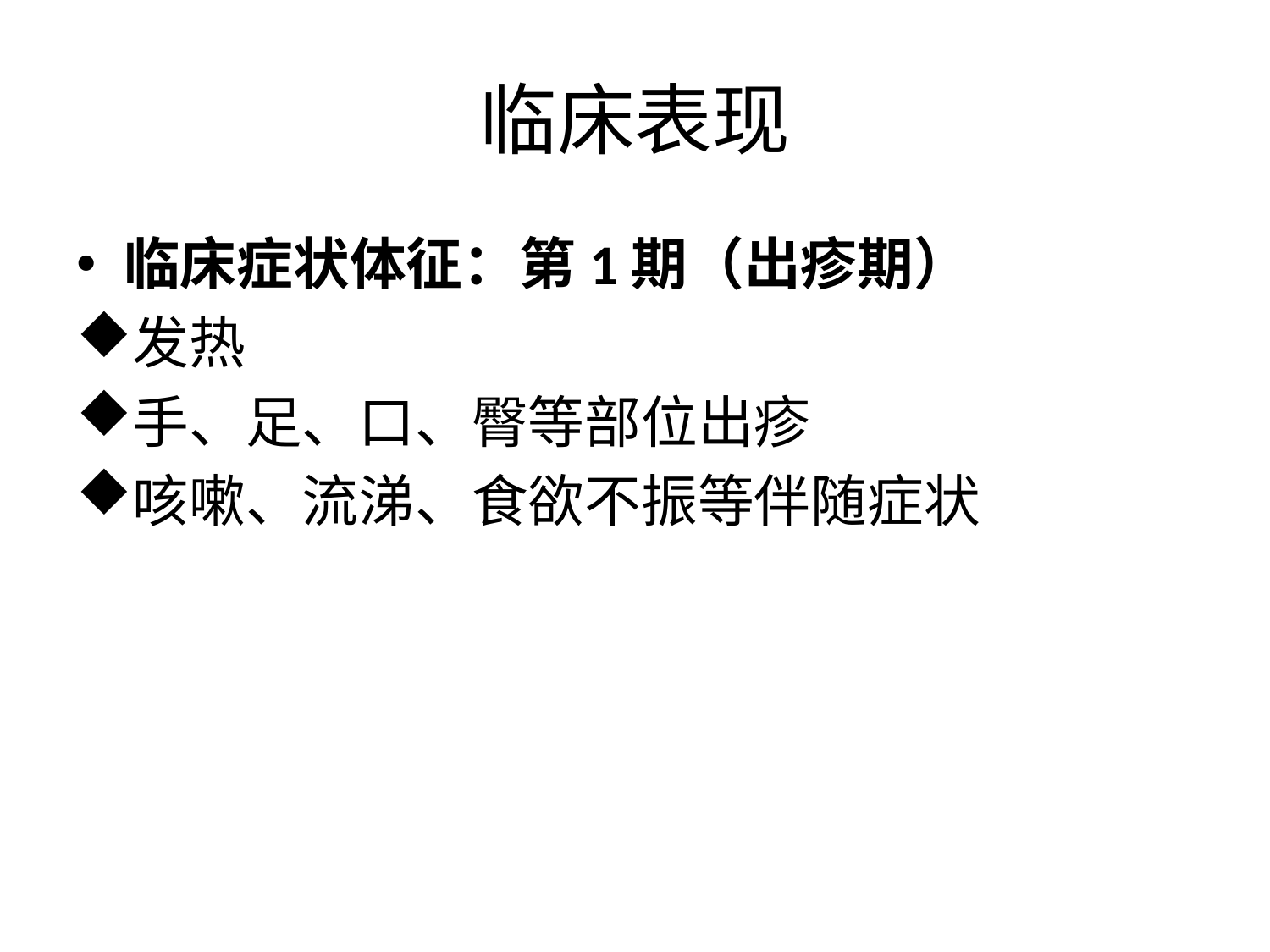

# 临床表现
临床症状体征：第1期（出疹期）
发热
手、足、口、臀等部位出疹
咳嗽、流涕、食欲不振等伴随症状